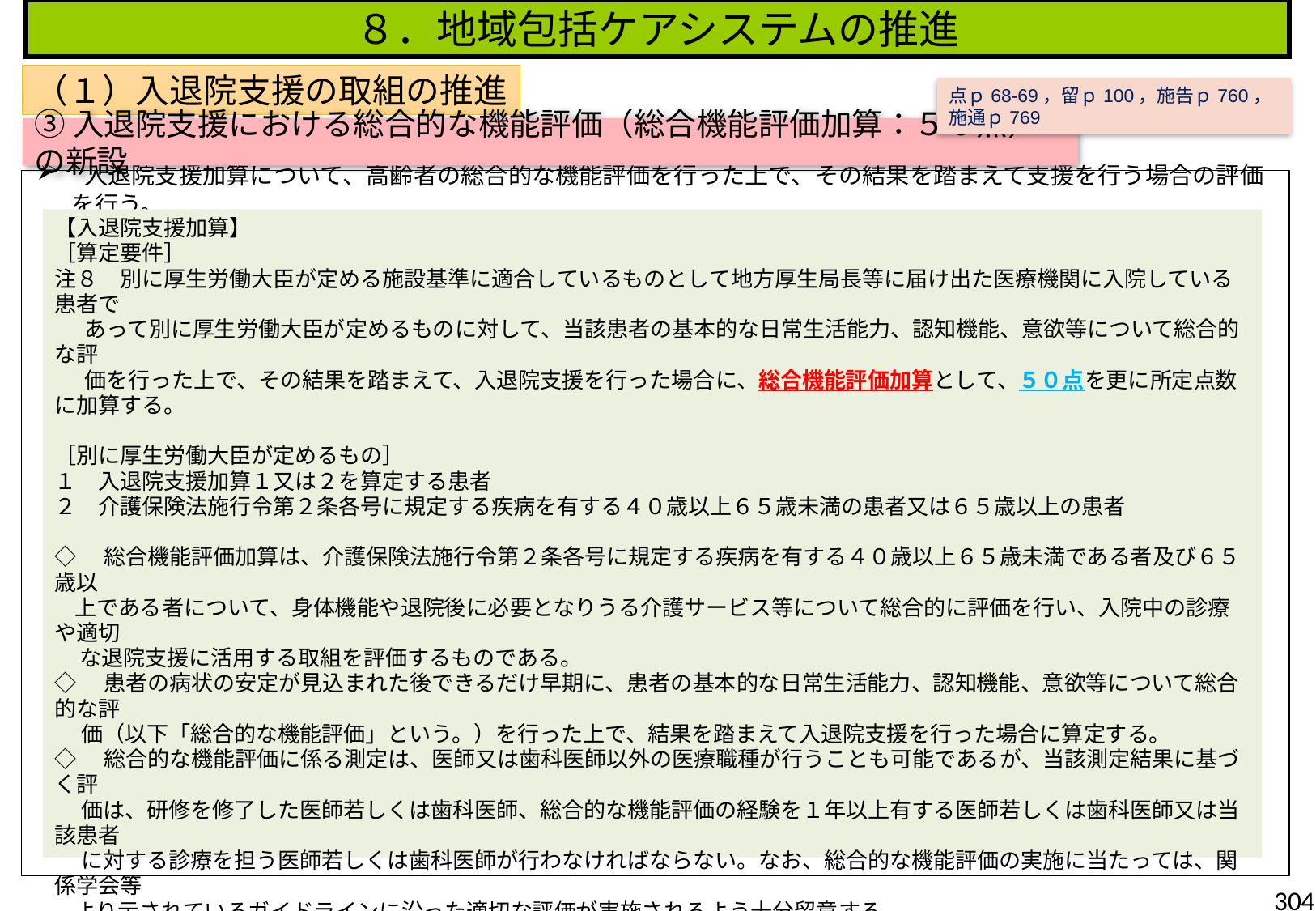

８．地域包括ケアシステムの推進
（１）入退院支援の取組の推進
点ｐ68-69，留ｐ100，施告ｐ760，施通ｐ769
③入退院支援における総合的な機能評価（総合機能評価加算：５０点）の新設

 入退院支援加算について、高齢者の総合的な機能評価を行った上で、その結果を踏まえて支援を行う場合の評価を行う。
【入退院支援加算】
［算定要件］
注８　別に厚生労働大臣が定める施設基準に適合しているものとして地方厚生局長等に届け出た医療機関に入院している患者で
     あって別に厚生労働大臣が定めるものに対して、当該患者の基本的な日常生活能力、認知機能、意欲等について総合的な評
     価を行った上で、その結果を踏まえて、入退院支援を行った場合に、総合機能評価加算として、５０点を更に所定点数に加算する。

［別に厚生労働大臣が定めるもの］
１　入退院支援加算１又は２を算定する患者
２　介護保険法施行令第２条各号に規定する疾病を有する４０歳以上６５歳未満の患者又は６５歳以上の患者

◇　総合機能評価加算は、介護保険法施行令第２条各号に規定する疾病を有する４０歳以上６５歳未満である者及び６５歳以
   上である者について、身体機能や退院後に必要となりうる介護サービス等について総合的に評価を行い、入院中の診療や適切
    な退院支援に活用する取組を評価するものである。
◇　患者の病状の安定が見込まれた後できるだけ早期に、患者の基本的な日常生活能力、認知機能、意欲等について総合的な評
　 価（以下「総合的な機能評価」という。）を行った上で、結果を踏まえて入退院支援を行った場合に算定する。
◇　総合的な機能評価に係る測定は、医師又は歯科医師以外の医療職種が行うことも可能であるが、当該測定結果に基づく評
　 価は、研修を修了した医師若しくは歯科医師、総合的な機能評価の経験を１年以上有する医師若しくは歯科医師又は当該患者
　 に対する診療を担う医師若しくは歯科医師が行わなければならない。なお、総合的な機能評価の実施に当たっては、関係学会等
   より示されているガイドラインに沿った適切な評価が実施されるよう十分留意する。
◇　総合的な機能評価の結果については、患者及びその家族等に説明するとともに、説明内容を診療録に記載又は添付する。

〔総合的な機能評価に係る適切な研修とは〕
　ア　医療関係団体等が実施するもの　イ　研修内容に総合的な機能評価、薬物療法等のワークショップが含まれたものであること
　ウ　研修期間は通算して１６時間程度のものであること

304